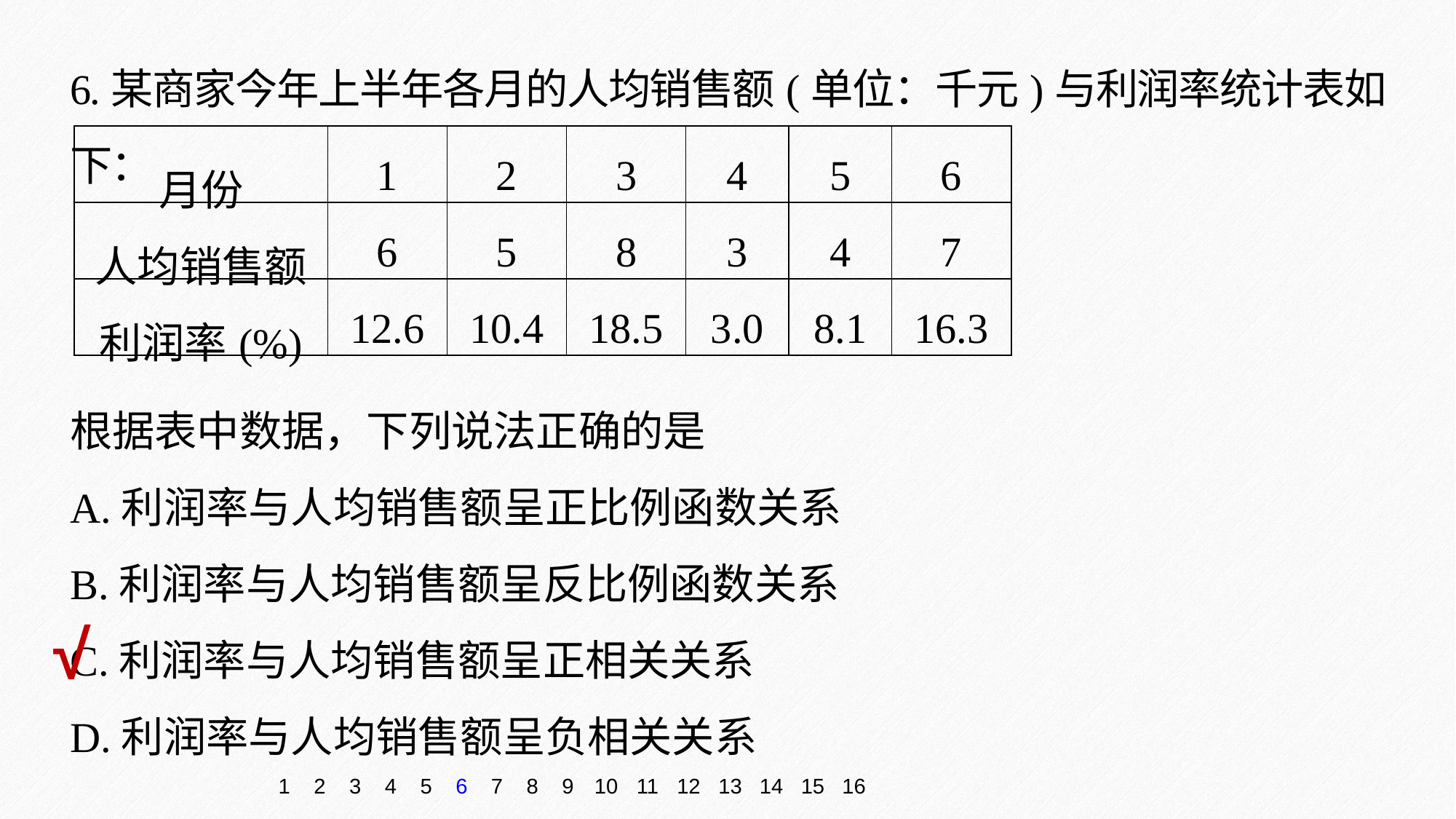

6.某商家今年上半年各月的人均销售额(单位：千元)与利润率统计表如下：
| 月份 | 1 | 2 | 3 | 4 | 5 | 6 |
| --- | --- | --- | --- | --- | --- | --- |
| 人均销售额 | 6 | 5 | 8 | 3 | 4 | 7 |
| 利润率(%) | 12.6 | 10.4 | 18.5 | 3.0 | 8.1 | 16.3 |
根据表中数据，下列说法正确的是
A.利润率与人均销售额呈正比例函数关系
B.利润率与人均销售额呈反比例函数关系
C.利润率与人均销售额呈正相关关系
D.利润率与人均销售额呈负相关关系
√
1
2
3
4
5
6
7
8
9
10
11
12
13
14
15
16